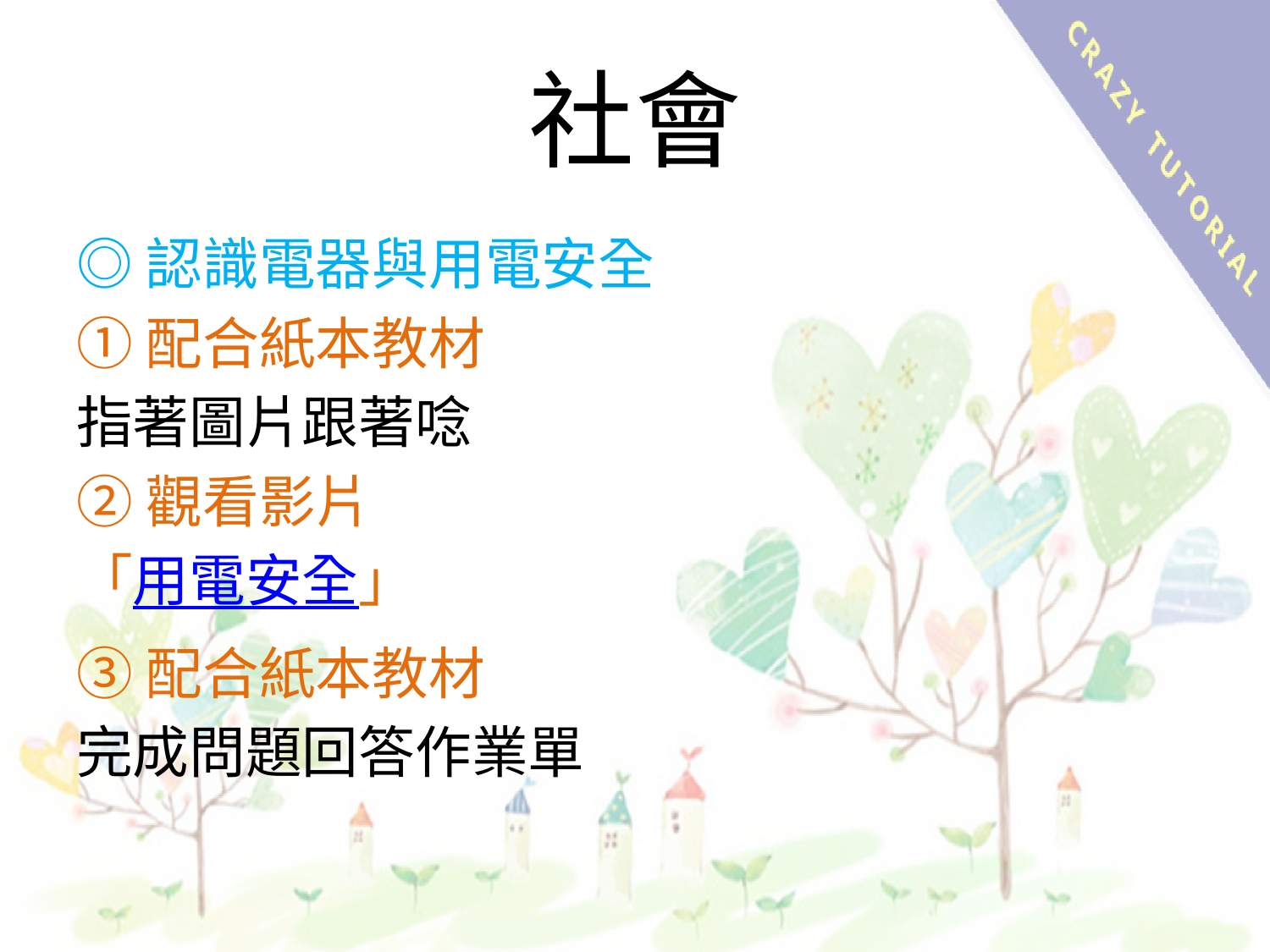

# 社會
◎認識電器與用電安全
①配合紙本教材
指著圖片跟著唸
②觀看影片
「用電安全」
③配合紙本教材
完成問題回答作業單